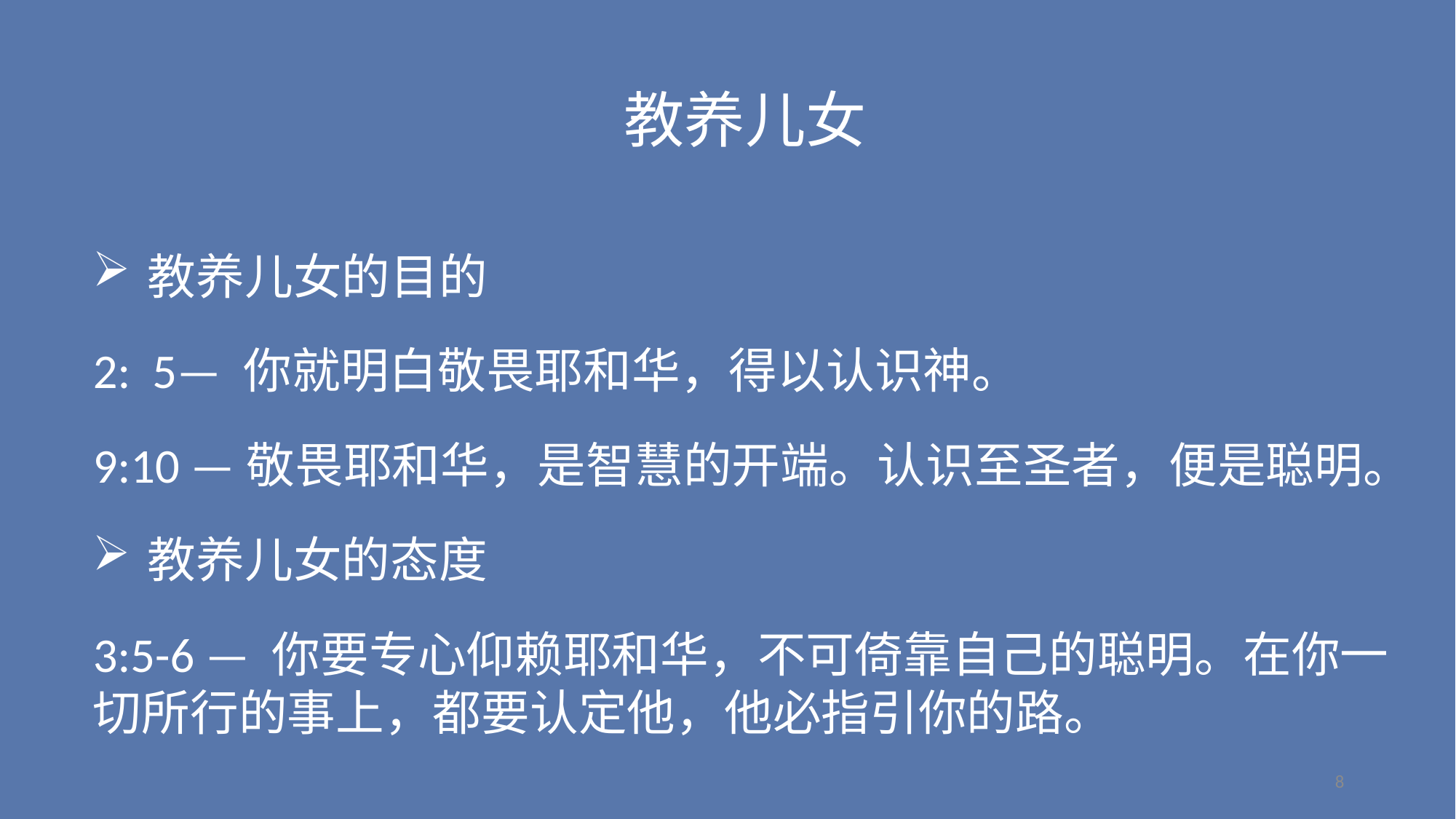

教养儿女

教养儿女的目的
2:  5— 你就明白敬畏耶和华，得以认识神。
9:10 —敬畏耶和华，是智慧的开端。认识至圣者，便是聪明。
教养儿女的态度
3:5-6 — 你要专心仰赖耶和华，不可倚靠自己的聪明。在你一切所行的事上，都要认定他，他必指引你的路。
8